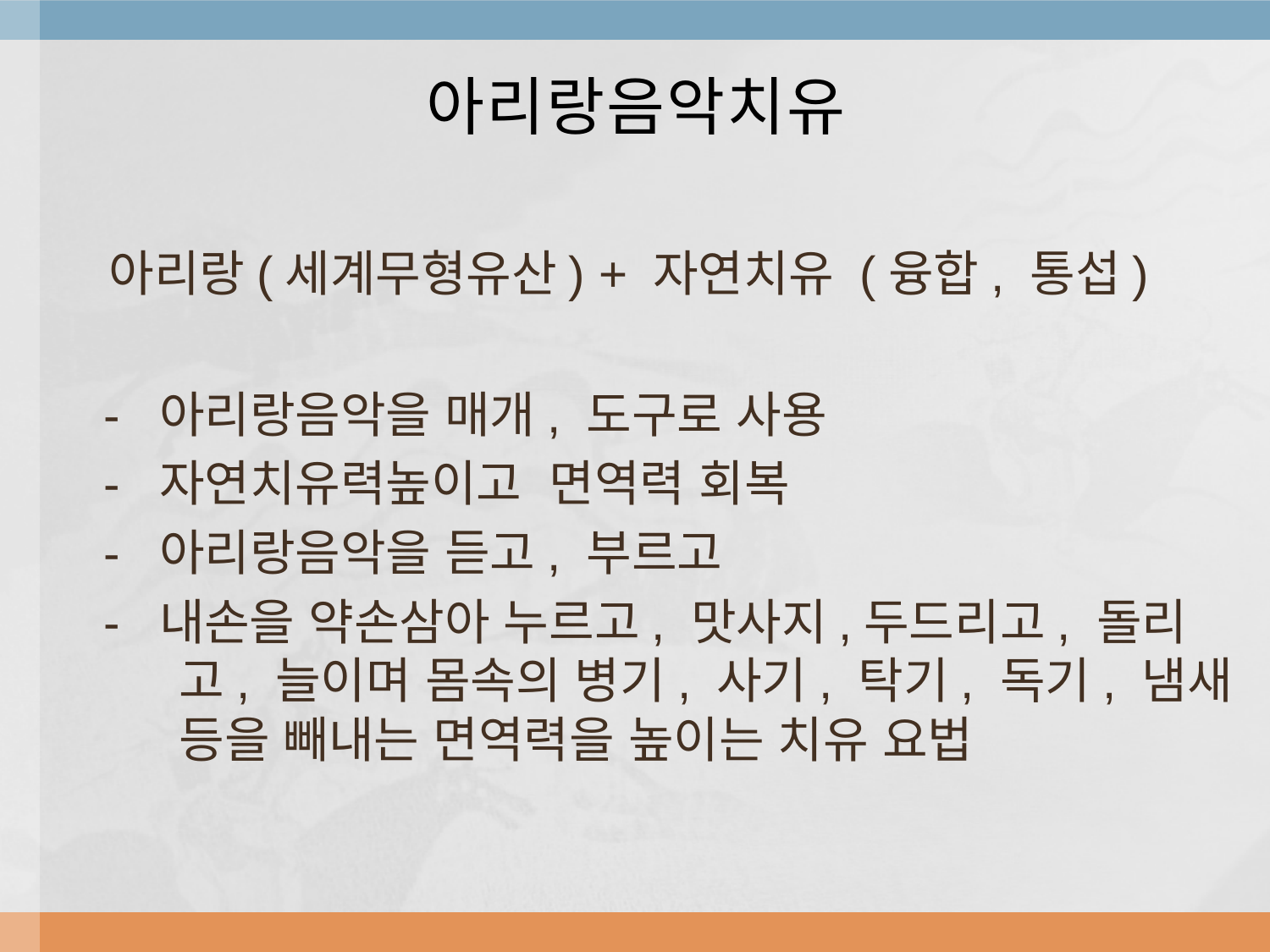

# 아리랑음악치유
 아리랑(세계무형유산) + 자연치유 (융합, 통섭)

  -  아리랑음악을 매개, 도구로 사용
  -  자연치유력높이고  면역력 회복
  -  아리랑음악을 듣고, 부르고
  -  내손을 약손삼아 누르고, 맛사지,두드리고, 돌리고, 늘이며 몸속의 병기, 사기, 탁기, 독기, 냄새 등을 빼내는 면역력을 높이는 치유 요법